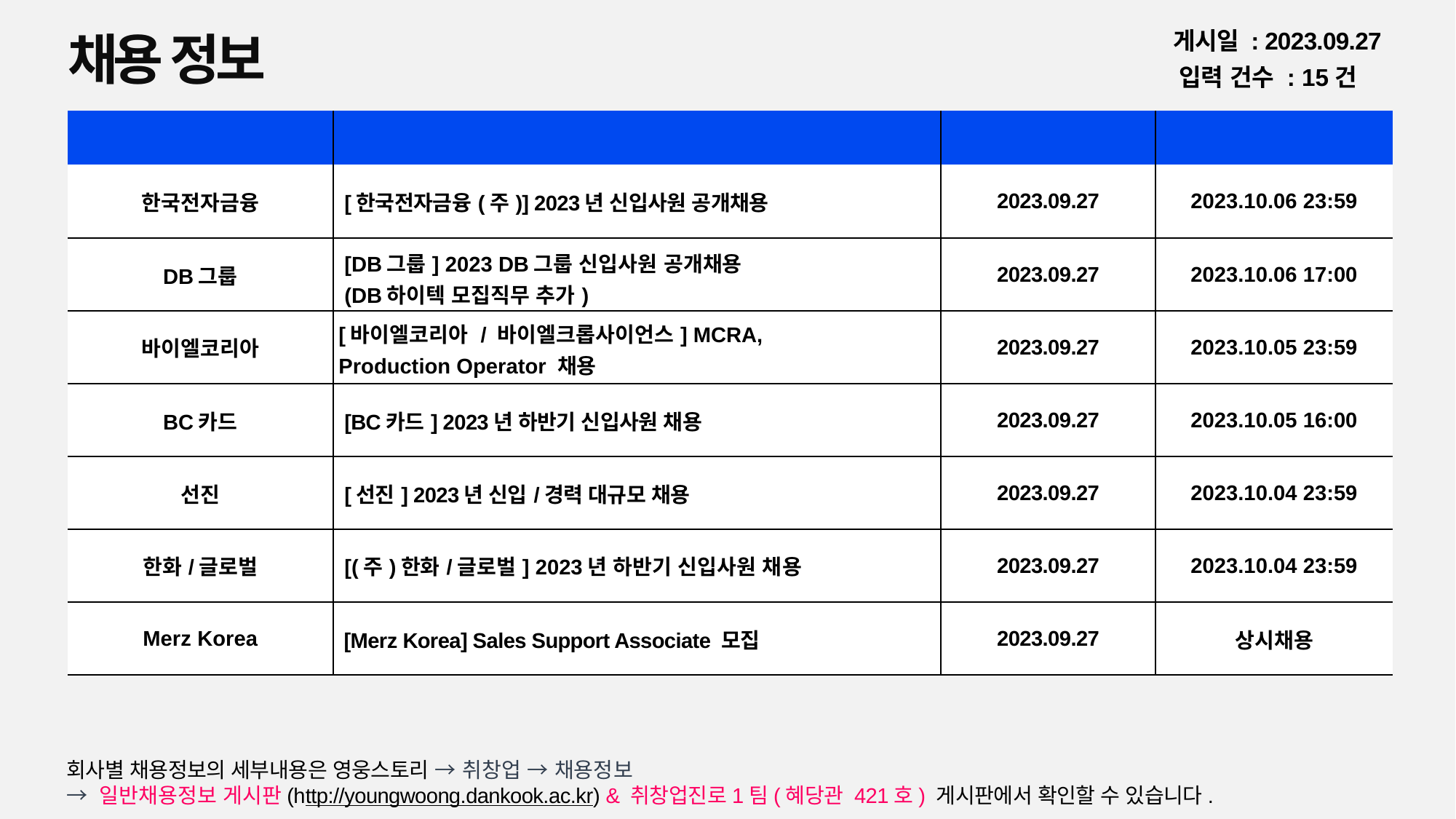

채용 정보
게시일 : 2023.09.27
입력 건수 : 15건
| 회사명 | 공고명 | 등록일 | 마감일 |
| --- | --- | --- | --- |
| 한국전자금융 | [한국전자금융(주)] 2023년 신입사원 공개채용 | 2023.09.27 | 2023.10.06 23:59 |
| DB그룹 | [DB그룹] 2023 DB그룹 신입사원 공개채용 (DB하이텍 모집직무 추가) | 2023.09.27 | 2023.10.06 17:00 |
| 바이엘코리아 | [바이엘코리아 / 바이엘크롭사이언스] MCRA, Production Operator 채용 | 2023.09.27 | 2023.10.05 23:59 |
| BC카드 | [BC카드] 2023년 하반기 신입사원 채용 | 2023.09.27 | 2023.10.05 16:00 |
| 선진 | [선진] 2023년 신입/경력 대규모 채용 | 2023.09.27 | 2023.10.04 23:59 |
| 한화/글로벌 | [(주)한화/글로벌] 2023년 하반기 신입사원 채용 | 2023.09.27 | 2023.10.04 23:59 |
| Merz Korea | [Merz Korea] Sales Support Associate 모집 | 2023.09.27 | 상시채용 |
회사별 채용정보의 세부내용은 영웅스토리 → 취창업 → 채용정보
→ 일반채용정보 게시판(http://youngwoong.dankook.ac.kr) & 취창업진로1팀(혜당관 421호) 게시판에서 확인할 수 있습니다.